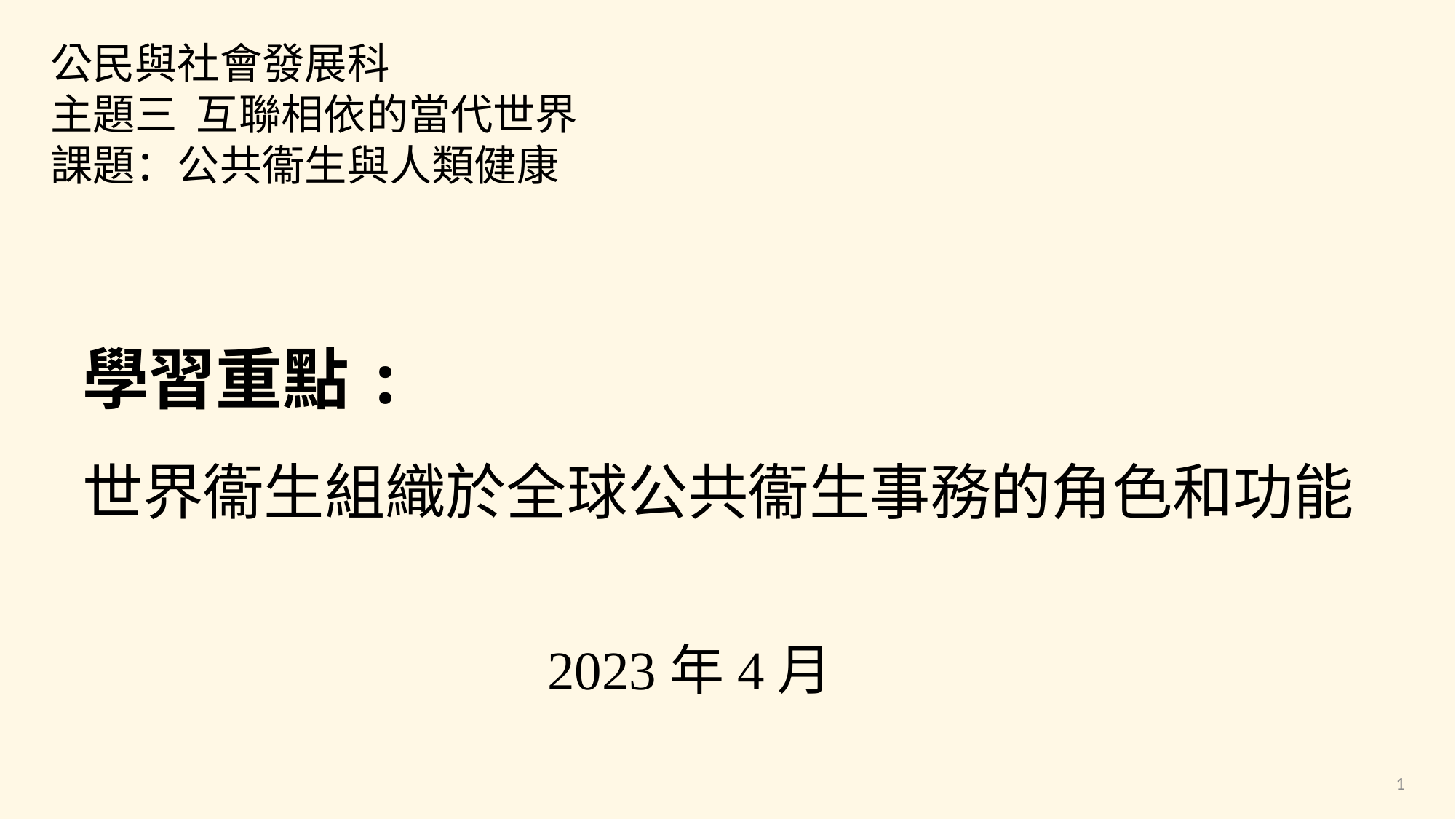

公民與社會發展科
主題三  互聯相依的當代世界
課題：公共衞生與人類健康
學習重點:
世界衞生組織於全球公共衞生事務的角色和功能
2023年4月